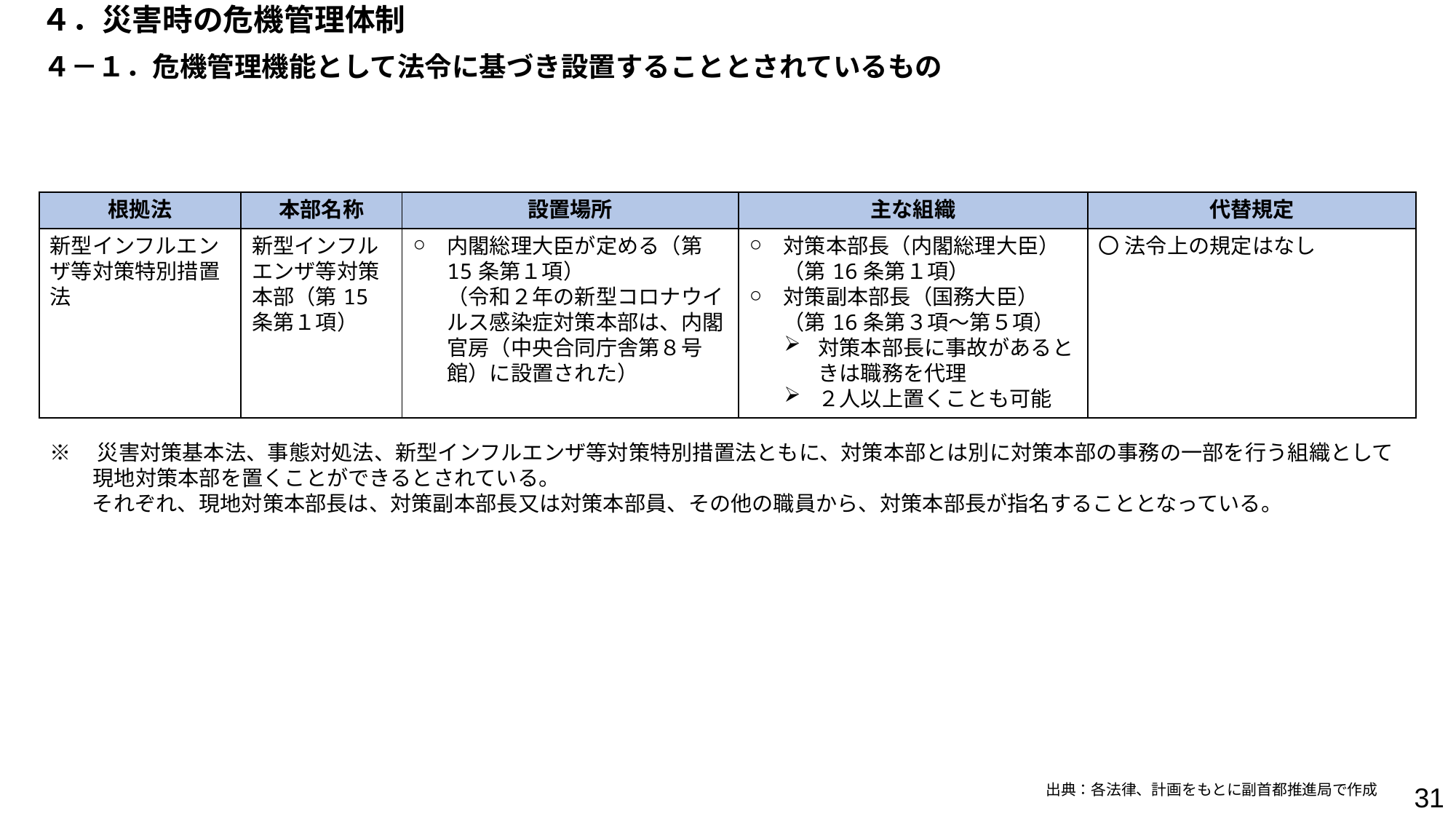

４．災害時の危機管理体制
４－１．危機管理機能として法令に基づき設置することとされているもの
| 根拠法 | 本部名称 | 設置場所 | 主な組織 | 代替規定 |
| --- | --- | --- | --- | --- |
| 新型インフルエンザ等対策特別措置法 | 新型インフルエンザ等対策本部（第15条第１項） | 内閣総理大臣が定める（第15条第１項） （令和２年の新型コロナウイルス感染症対策本部は、内閣官房（中央合同庁舎第８号館）に設置された） | 対策本部長（内閣総理大臣）（第16条第１項） 対策副本部長（国務大臣）（第16条第３項～第５項） 対策本部長に事故があるときは職務を代理 ２人以上置くことも可能 | 〇 法令上の規定はなし |
※　災害対策基本法、事態対処法、新型インフルエンザ等対策特別措置法ともに、対策本部とは別に対策本部の事務の一部を行う組織として現地対策本部を置くことができるとされている。
　　それぞれ、現地対策本部長は、対策副本部長又は対策本部員、その他の職員から、対策本部長が指名することとなっている。
出典：各法律、計画をもとに副首都推進局で作成
31